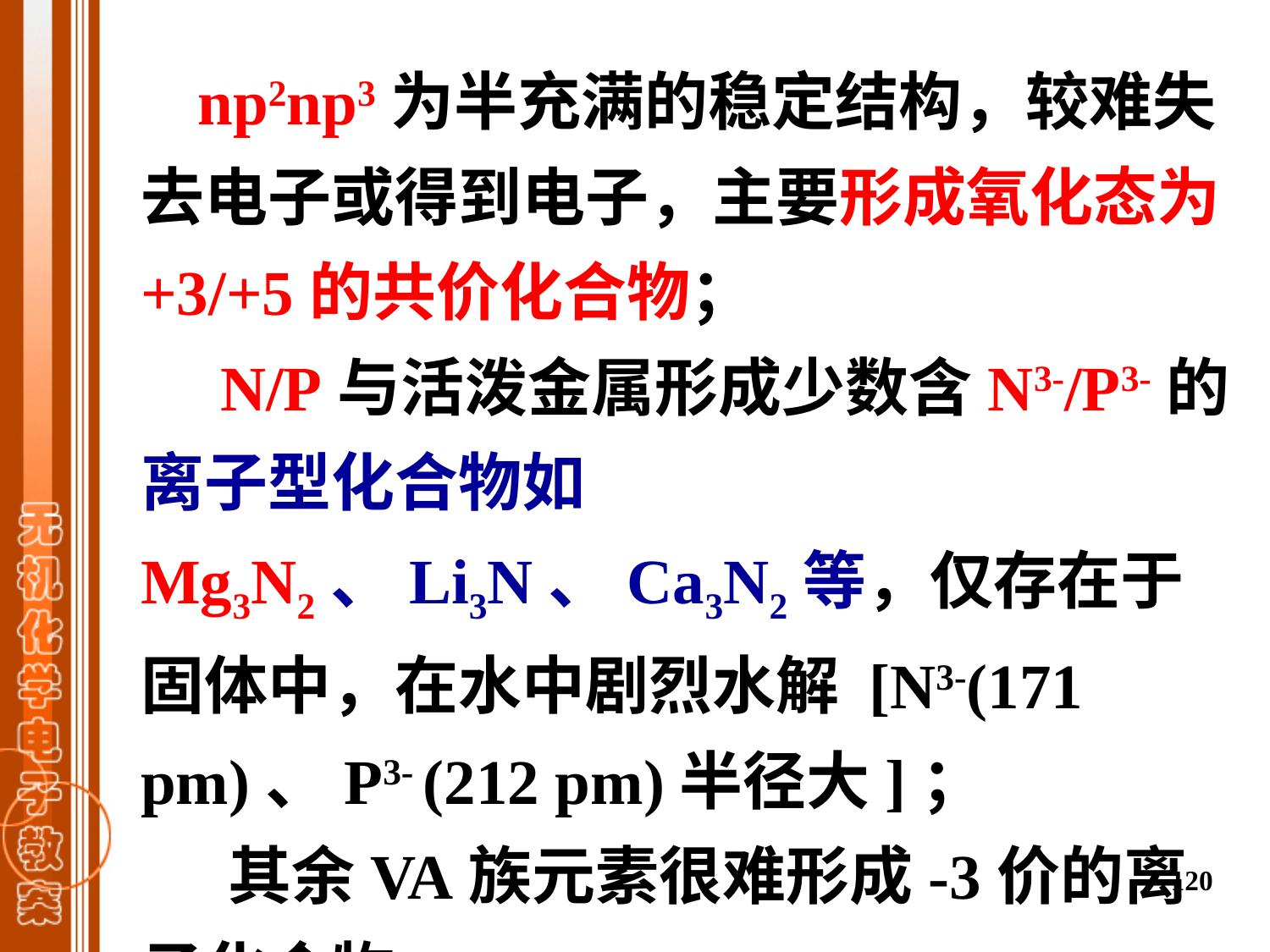

np2np3为半充满的稳定结构，较难失去电子或得到电子，主要形成氧化态为+3/+5的共价化合物；
     N/P与活泼金属形成少数含N3-/P3-的离子型化合物如Mg3N2、Li3N、Ca3N2等，仅存在于固体中，在水中剧烈水解 [N3-(171 pm)、P3- (212 pm)半径大]；
     其余VA族元素很难形成-3价的离子化合物。
120